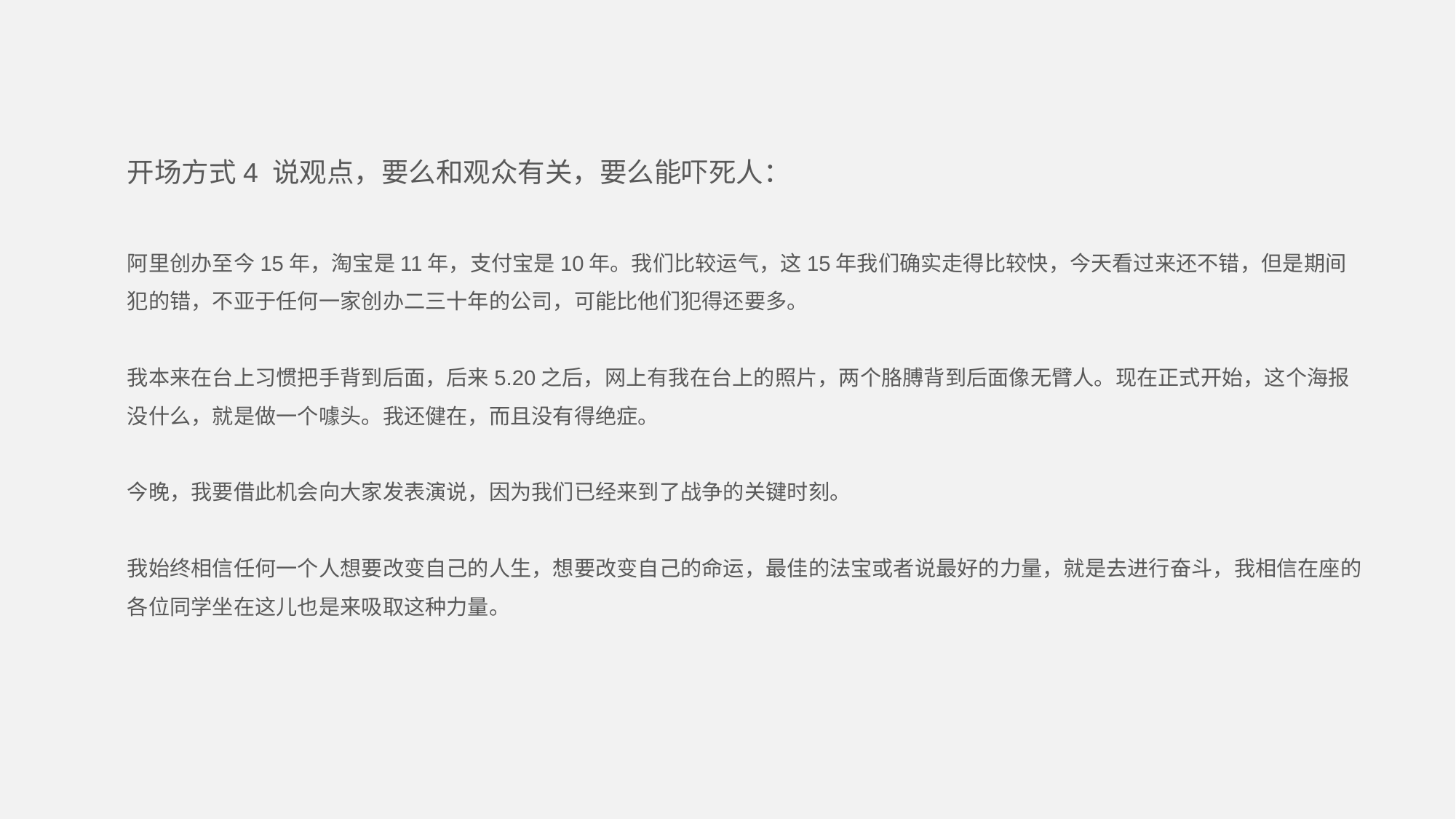

开场方式4 说观点，要么和观众有关，要么能吓死人：

阿里创办至今15年，淘宝是11年，支付宝是10年。我们比较运气，这15年我们确实走得比较快，今天看过来还不错，但是期间犯的错，不亚于任何一家创办二三十年的公司，可能比他们犯得还要多。

我本来在台上习惯把手背到后面，后来5.20之后，网上有我在台上的照片，两个胳膊背到后面像无臂人。现在正式开始，这个海报没什么，就是做一个噱头。我还健在，而且没有得绝症。

今晚，我要借此机会向大家发表演说，因为我们已经来到了战争的关键时刻。

我始终相信任何一个人想要改变自己的人生，想要改变自己的命运，最佳的法宝或者说最好的力量，就是去进行奋斗，我相信在座的各位同学坐在这儿也是来吸取这种力量。